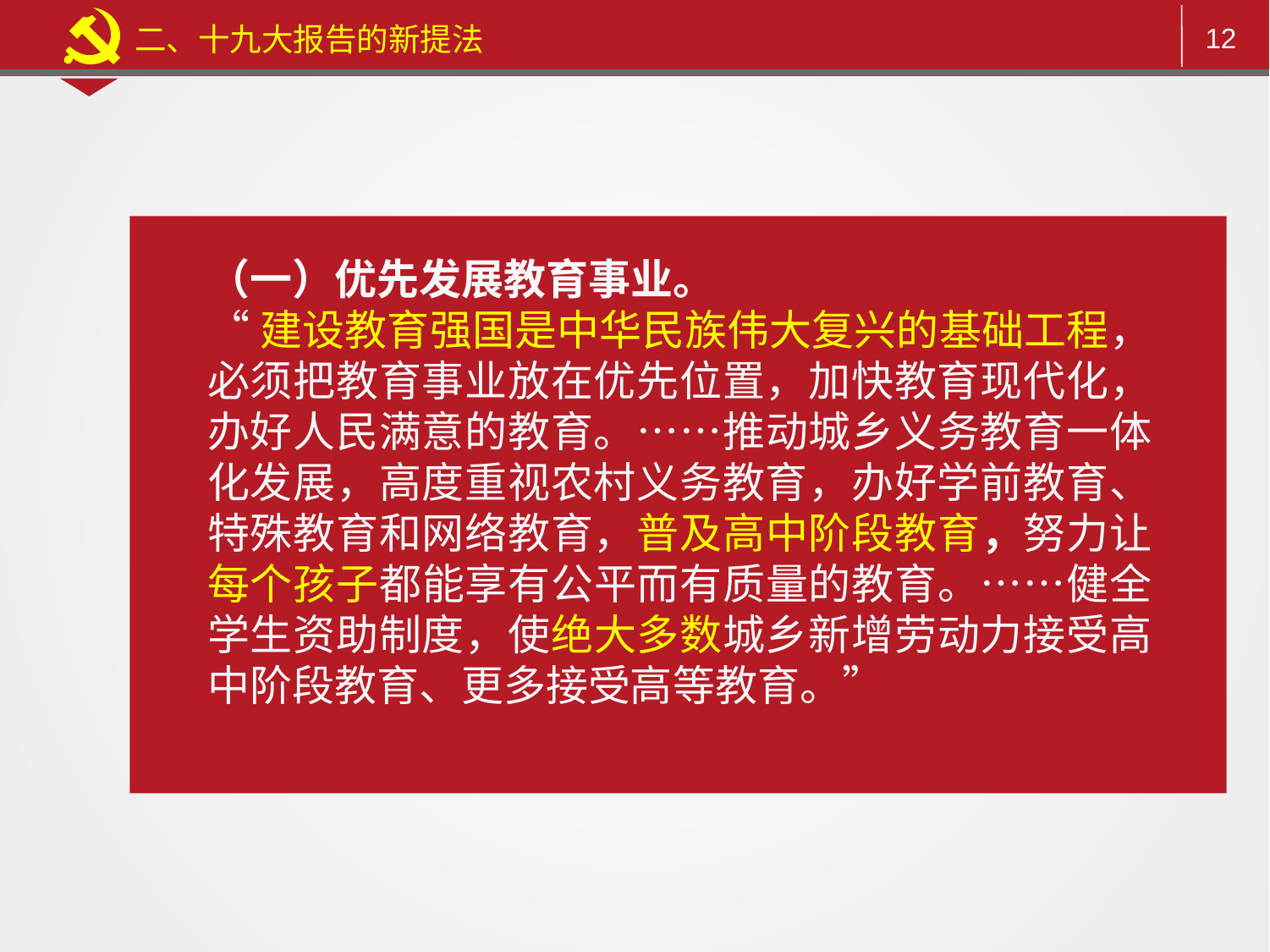

二、十九大报告的新提法

（一）优先发展教育事业。
“建设教育强国是中华民族伟大复兴的基础工程，必须把教育事业放在优先位置，加快教育现代化，办好人民满意的教育。……推动城乡义务教育一体化发展，高度重视农村义务教育，办好学前教育、特殊教育和网络教育，普及高中阶段教育，努力让每个孩子都能享有公平而有质量的教育。……健全学生资助制度，使绝大多数城乡新增劳动力接受高中阶段教育、更多接受高等教育。”